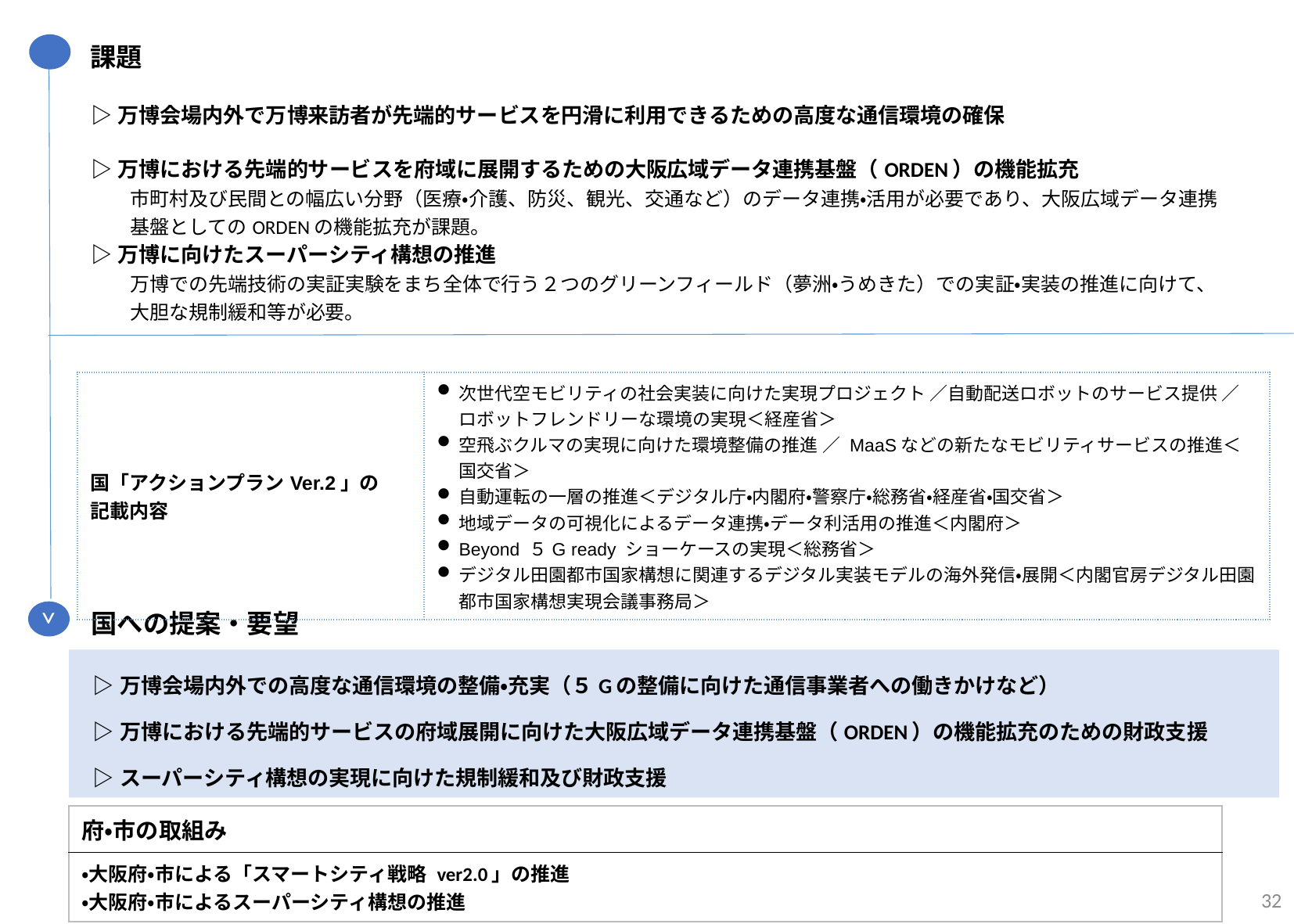

課題
| ▷万博会場内外で万博来訪者が先端的サービスを円滑に利用できるための高度な通信環境の確保 |
| --- |
| ▷万博における先端的サービスを府域に展開するための大阪広域データ連携基盤（ORDEN）の機能拡充 　　市町村及び民間との幅広い分野（医療・介護、防災、観光、交通など）のデータ連携・活用が必要であり、大阪広域データ連携 　　基盤としてのORDENの機能拡充が課題。 |
| ▷万博に向けたスーパーシティ構想の推進 　　万博での先端技術の実証実験をまち全体で行う２つのグリーンフィールド（夢洲・うめきた）での実証・実装の推進に向けて、 　　大胆な規制緩和等が必要。 |
| 国「アクションプランVer.2」の 記載内容 | 次世代空モビリティの社会実装に向けた実現プロジェクト ／自動配送ロボットのサービス提供 ／ロボットフレンドリーな環境の実現＜経産省＞ 空飛ぶクルマの実現に向けた環境整備の推進 ／ MaaSなどの新たなモビリティサービスの推進＜国交省＞ 自動運転の一層の推進＜デジタル庁・内閣府・警察庁・総務省・経産省・国交省＞ 地域データの可視化によるデータ連携・データ利活用の推進＜内閣府＞ Beyond ５G ready ショーケースの実現＜総務省＞ デジタル田園都市国家構想に関連するデジタル実装モデルの海外発信・展開＜内閣官房デジタル田園都市国家構想実現会議事務局＞ |
| --- | --- |
>

国への提案・要望

| ▷万博会場内外での高度な通信環境の整備・充実（５Gの整備に向けた通信事業者への働きかけなど） |
| --- |
| ▷万博における先端的サービスの府域展開に向けた大阪広域データ連携基盤（ORDEN）の機能拡充のための財政支援 |
| ▷スーパーシティ構想の実現に向けた規制緩和及び財政支援 |

| 府・市の取組み |
| --- |
| ・大阪府・市による「スマートシティ戦略 ver2.0」の推進 ・大阪府・市によるスーパーシティ構想の推進 |
32